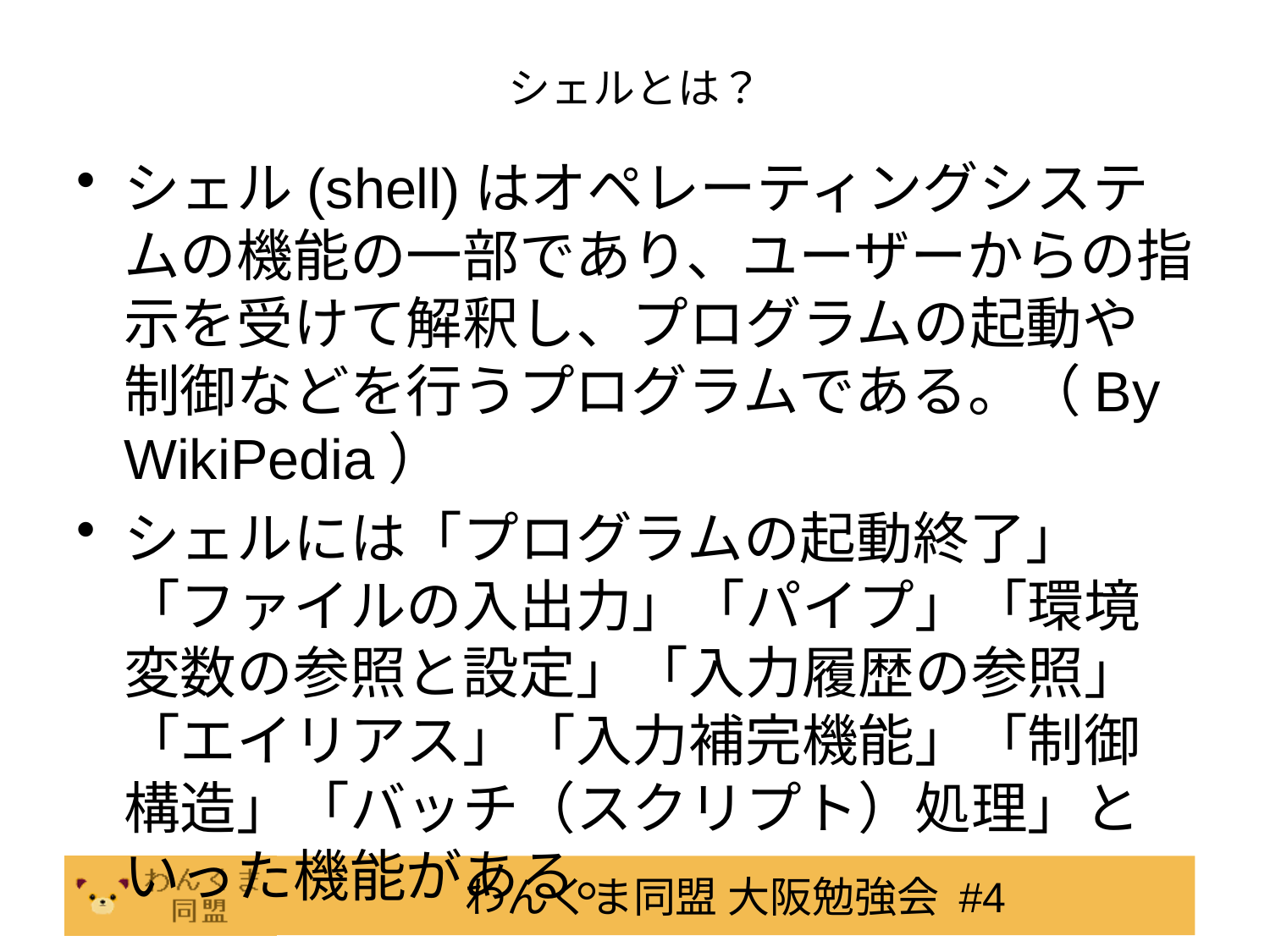

# シェルとは？
シェル(shell)はオペレーティングシステムの機能の一部であり、ユーザーからの指示を受けて解釈し、プログラムの起動や制御などを行うプログラムである。（By WikiPedia）
シェルには「プログラムの起動終了」「ファイルの入出力」「パイプ」「環境変数の参照と設定」「入力履歴の参照」「エイリアス」「入力補完機能」「制御構造」「バッチ（スクリプト）処理」といった機能がある。